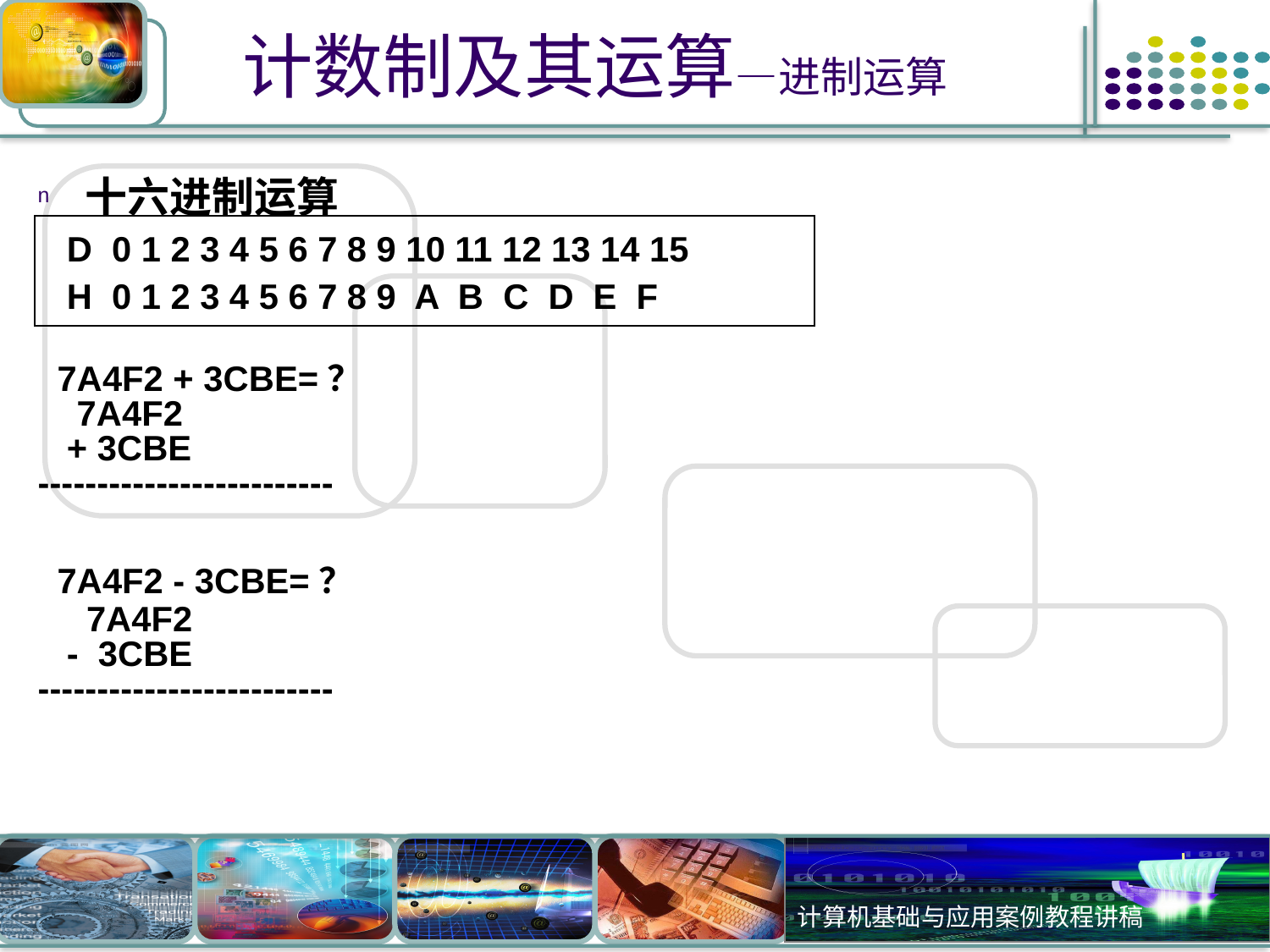

# 计数制及其运算—进制运算
十六进制运算
   D  0 1 2 3 4 5 6 7 8 9 10 11 12 13 14 15
   H  0 1 2 3 4 5 6 7 8 9  A  B  C  D  E  F

  7A4F2 + 3CBE=？
    7A4F2
   + 3CBE
-------------------------

  7A4F2 - 3CBE=？
     7A4F2
   -  3CBE
-------------------------